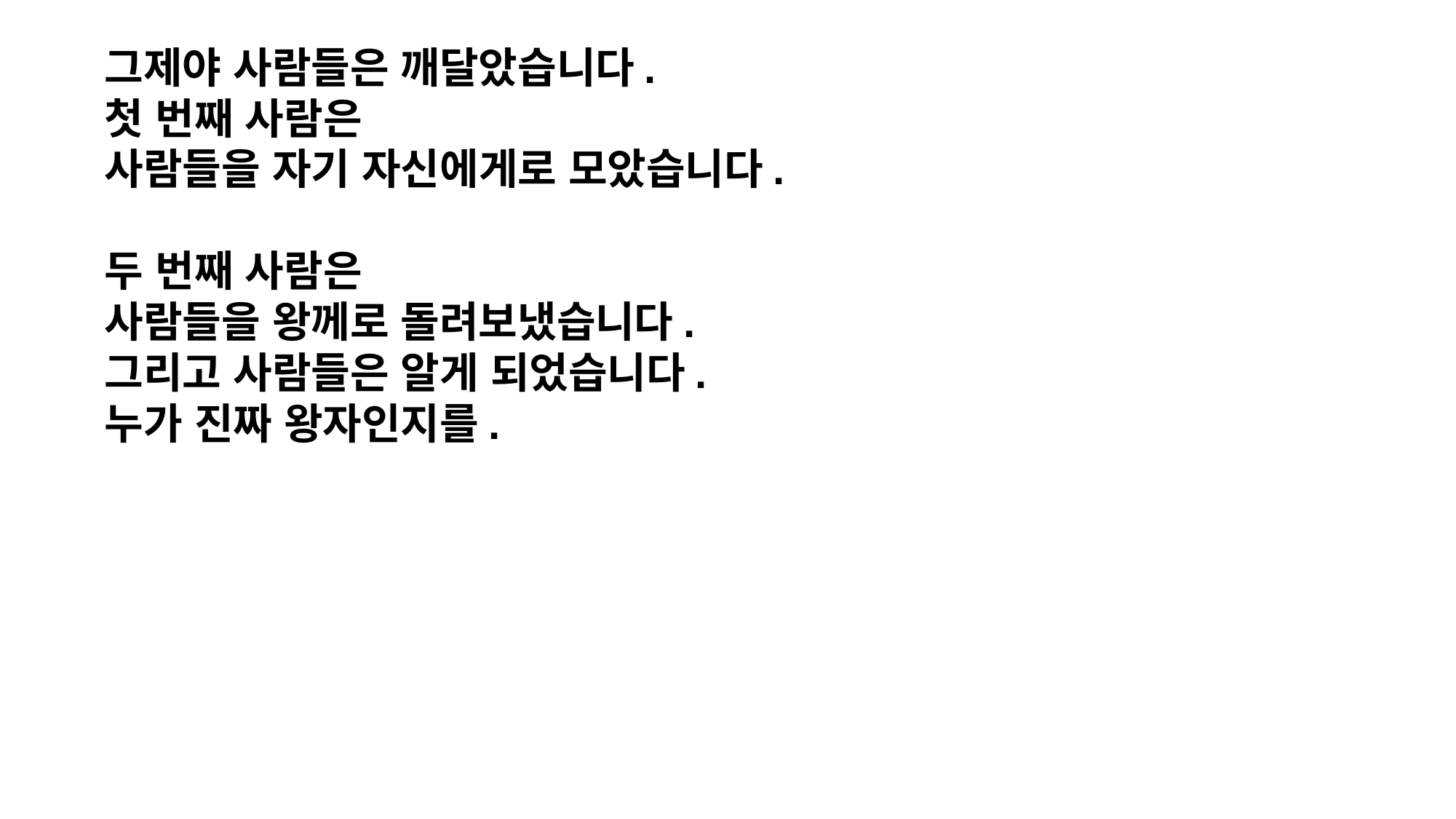

그제야 사람들은 깨달았습니다.
첫 번째 사람은
사람들을 자기 자신에게로 모았습니다.

두 번째 사람은
사람들을 왕께로 돌려보냈습니다.
그리고 사람들은 알게 되었습니다.
누가 진짜 왕자인지를.